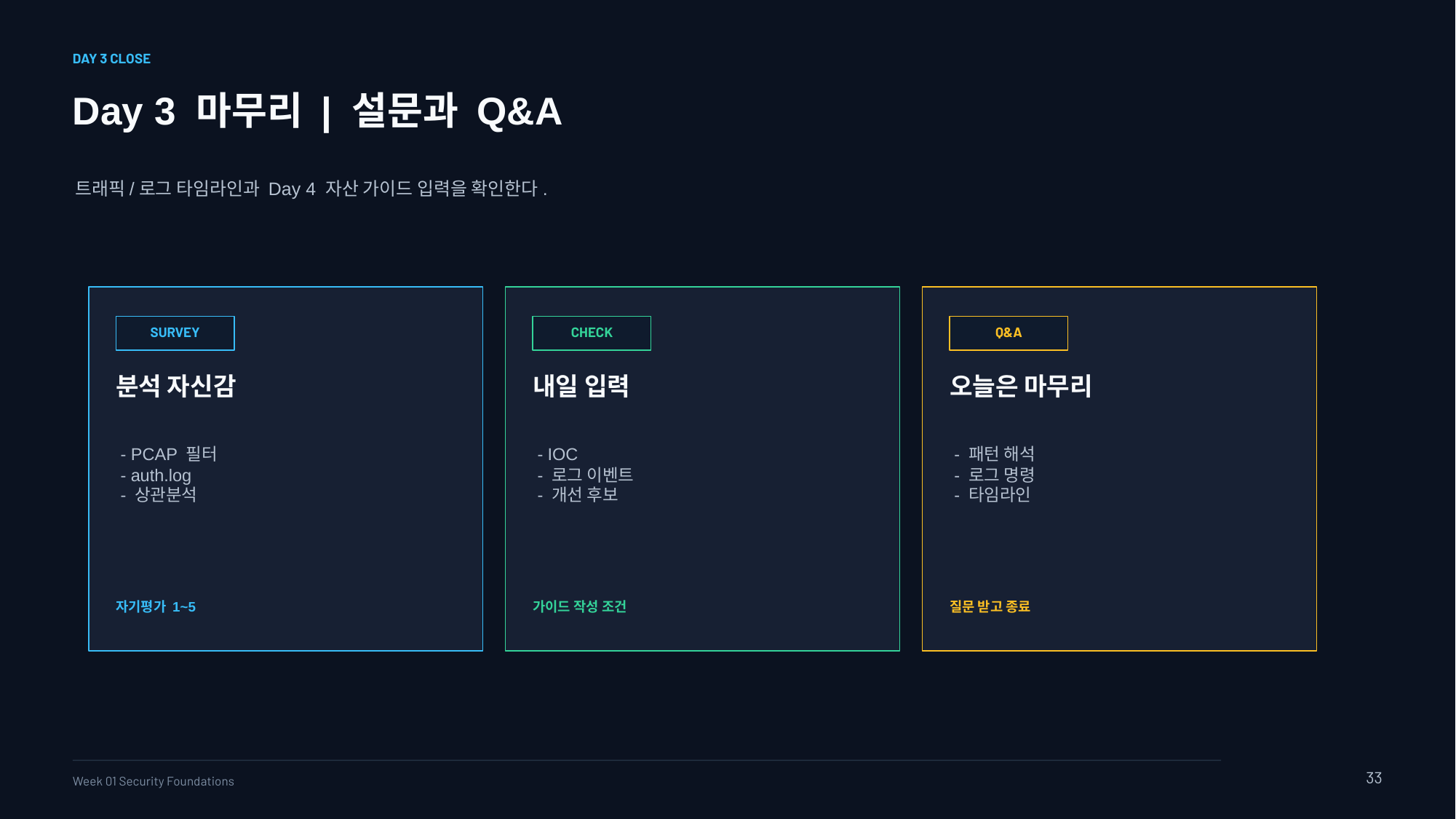

DAY 3 CLOSE
Day 3 마무리 | 설문과 Q&A
트래픽/로그 타임라인과 Day 4 자산 가이드 입력을 확인한다.

SURVEY
CHECK
Q&A
분석 자신감
내일 입력
오늘은 마무리
- PCAP 필터
- auth.log
- 상관분석
- IOC
- 로그 이벤트
- 개선 후보
- 패턴 해석
- 로그 명령
- 타임라인
자기평가 1~5
가이드 작성 조건
질문 받고 종료

33
Week 01 Security Foundations